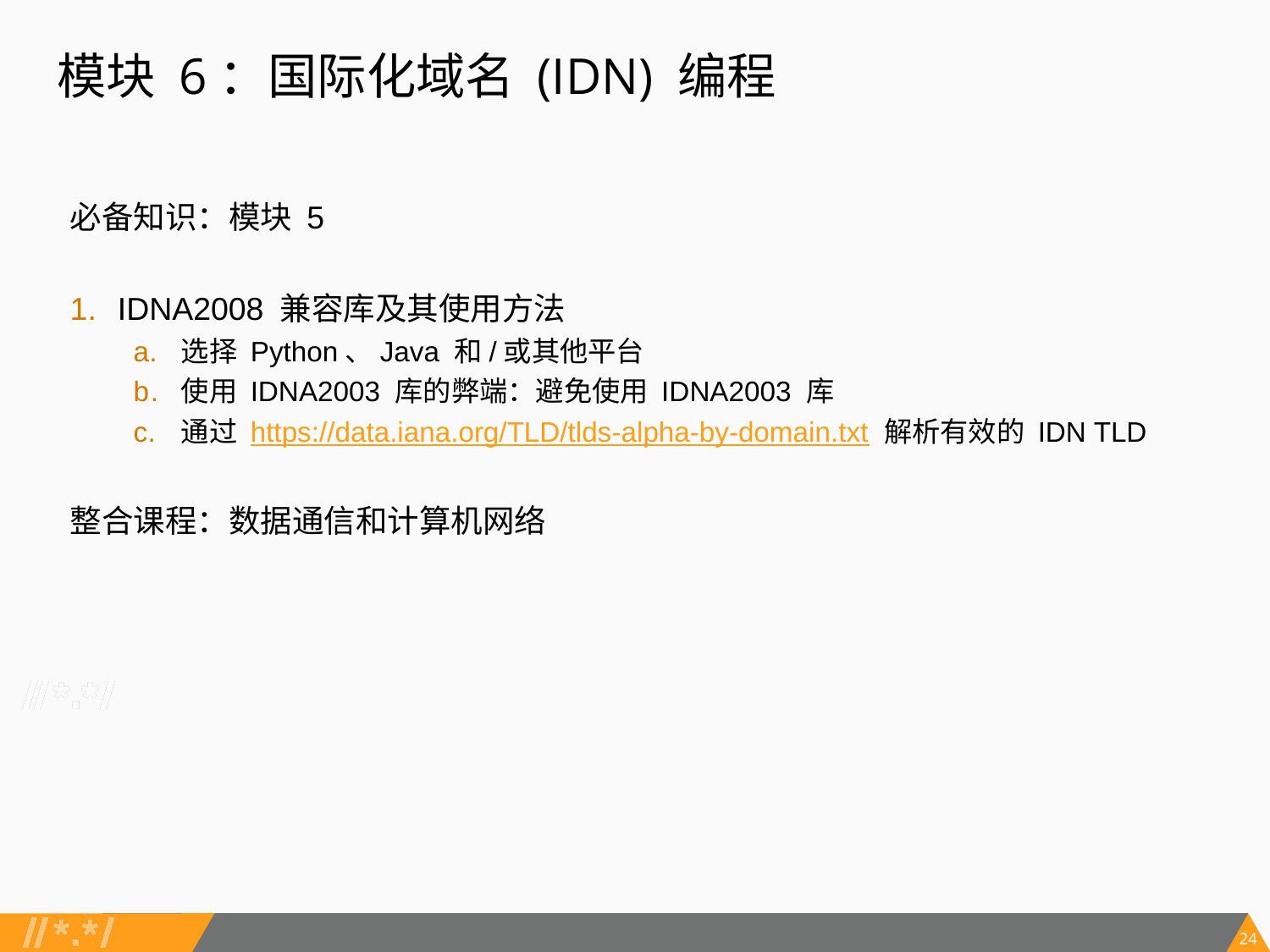

# 模块 6：国际化域名 (IDN) 编程
必备知识：模块 5

IDNA2008 兼容库及其使用方法
选择 Python、Java 和/或其他平台
使用 IDNA2003 库的弊端：避免使用 IDNA2003 库
通过 https://data.iana.org/TLD/tlds-alpha-by-domain.txt 解析有效的 IDN TLD

整合课程：数据通信和计算机网络